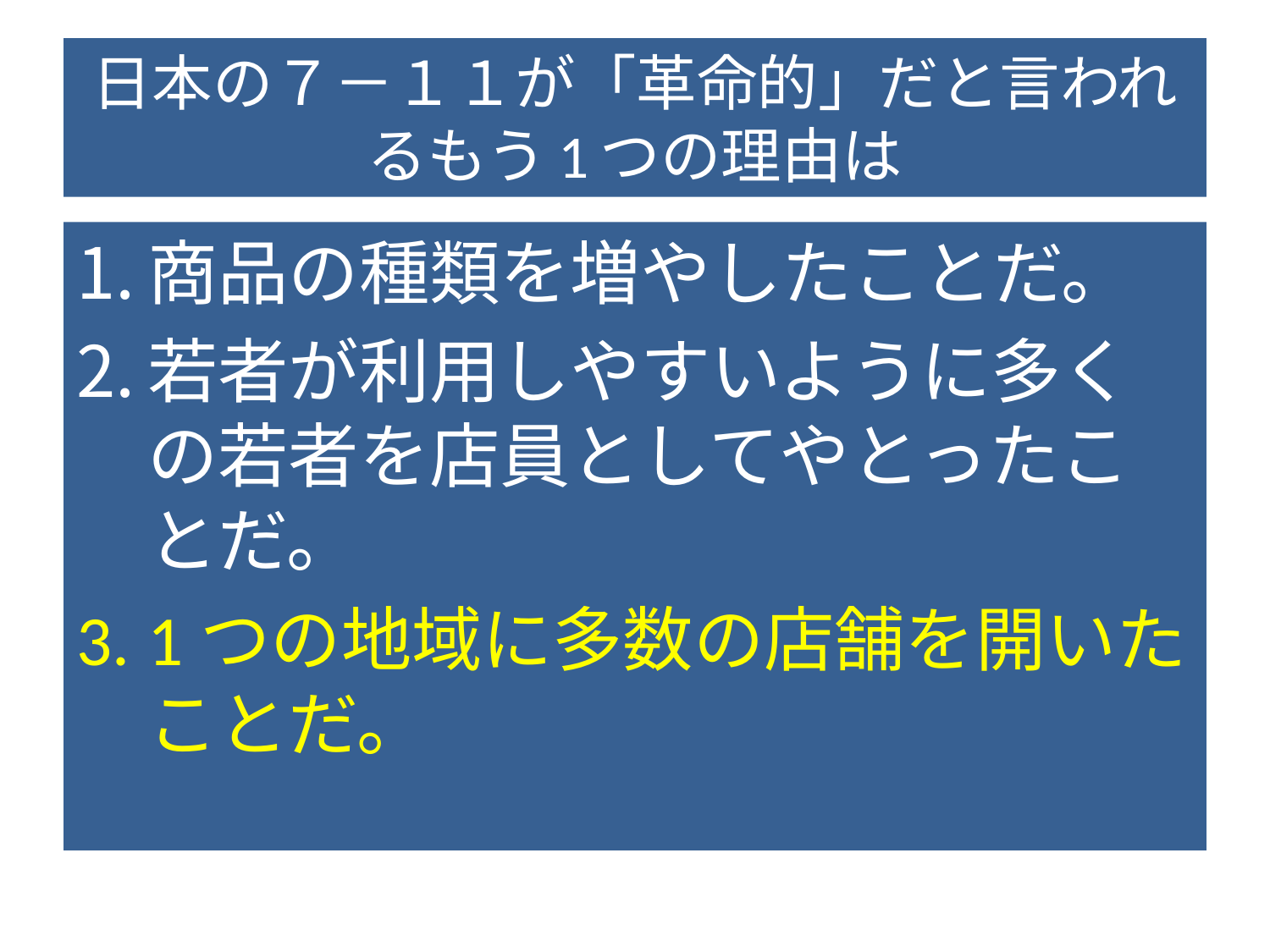

# 日本の７－１１が「革命的」だと言われるもう1つの理由は
商品の種類を増やしたことだ。
若者が利用しやすいように多くの若者を店員としてやとったことだ。
1つの地域に多数の店舗を開いたことだ。